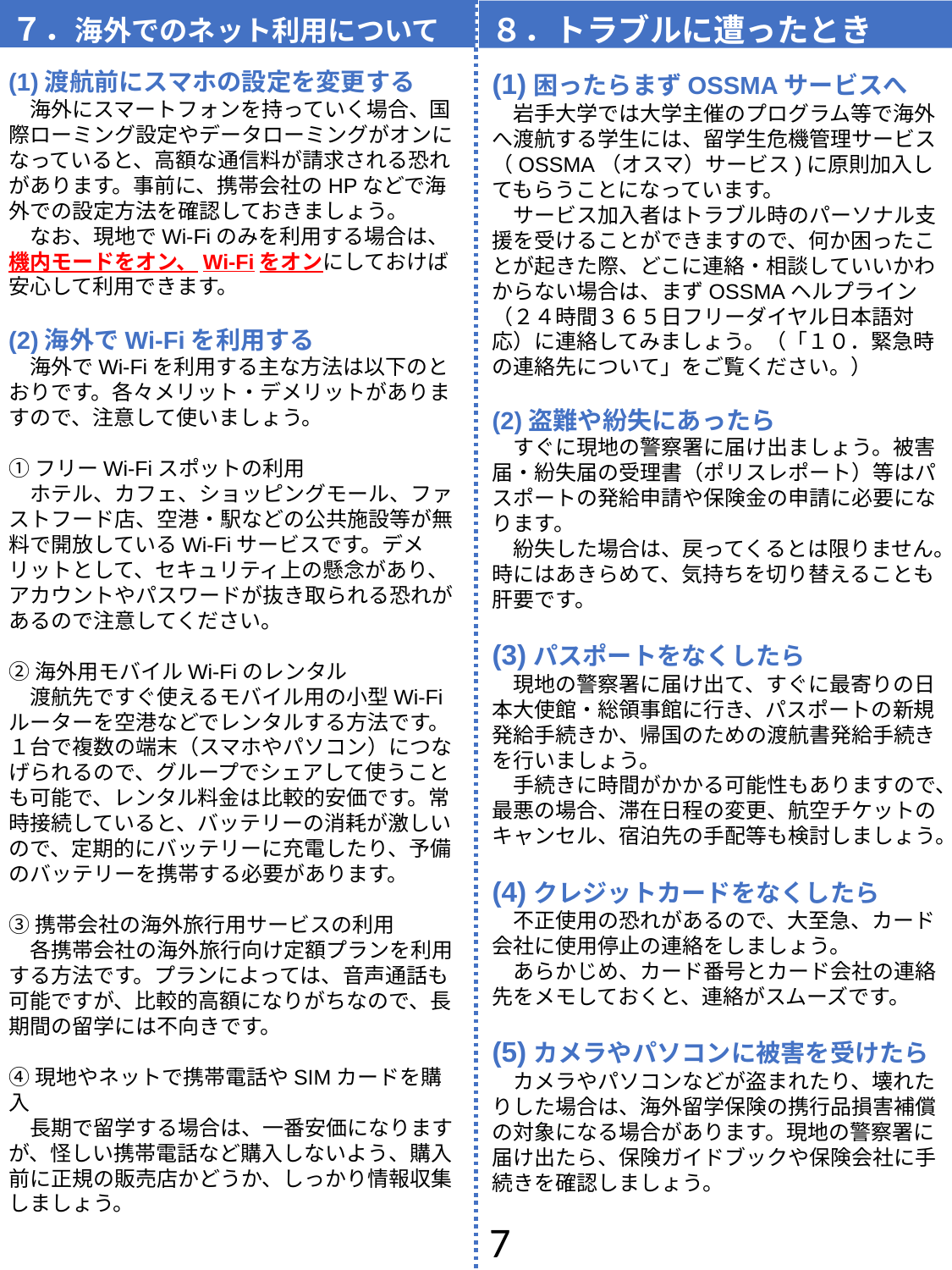

７．海外でのネット利用について
８．トラブルに遭ったとき
(1)渡航前にスマホの設定を変更する
　海外にスマートフォンを持っていく場合、国際ローミング設定やデータローミングがオンになっていると、高額な通信料が請求される恐れがあります。事前に、携帯会社のHPなどで海外での設定方法を確認しておきましょう。
　なお、現地でWi-Fiのみを利用する場合は、機内モードをオン、Wi-Fiをオンにしておけば安心して利用できます。

(2)海外でWi-Fiを利用する
　海外でWi-Fiを利用する主な方法は以下のとおりです。各々メリット・デメリットがありますので、注意して使いましょう。

①フリーWi-Fiスポットの利用
　ホテル、カフェ、ショッピングモール、ファストフード店、空港・駅などの公共施設等が無料で開放しているWi-Fiサービスです。デメリットとして、セキュリティ上の懸念があり、アカウントやパスワードが抜き取られる恐れがあるので注意してください。

②海外用モバイルWi-Fiのレンタル
　渡航先ですぐ使えるモバイル用の小型Wi-Fiルーターを空港などでレンタルする方法です。１台で複数の端末（スマホやパソコン）につなげられるので、グループでシェアして使うことも可能で、レンタル料金は比較的安価です。常時接続していると、バッテリーの消耗が激しいので、定期的にバッテリーに充電したり、予備のバッテリーを携帯する必要があります。

③携帯会社の海外旅行用サービスの利用
　各携帯会社の海外旅行向け定額プランを利用する方法です。プランによっては、音声通話も可能ですが、比較的高額になりがちなので、長期間の留学には不向きです。

④現地やネットで携帯電話やSIMカードを購入
　長期で留学する場合は、一番安価になりますが、怪しい携帯電話など購入しないよう、購入前に正規の販売店かどうか、しっかり情報収集しましょう。
(1)困ったらまずOSSMAサービスへ
　岩手大学では大学主催のプログラム等で海外へ渡航する学生には、留学生危機管理サービス（OSSMA（オスマ）サービス)に原則加入してもらうことになっています。
　サービス加入者はトラブル時のパーソナル支援を受けることができますので、何か困ったことが起きた際、どこに連絡・相談していいかわからない場合は、まずOSSMAヘルプライン（２４時間３６５日フリーダイヤル日本語対応）に連絡してみましょう。（「１０．緊急時の連絡先について」をご覧ください。）

(2)盗難や紛失にあったら
　すぐに現地の警察署に届け出ましょう。被害届・紛失届の受理書（ポリスレポート）等はパスポートの発給申請や保険金の申請に必要になります。
　紛失した場合は、戻ってくるとは限りません。時にはあきらめて、気持ちを切り替えることも肝要です。

(3)パスポートをなくしたら
　現地の警察署に届け出て、すぐに最寄りの日本大使館・総領事館に行き、パスポートの新規発給手続きか、帰国のための渡航書発給手続きを行いましょう。
　手続きに時間がかかる可能性もありますので、最悪の場合、滞在日程の変更、航空チケットのキャンセル、宿泊先の手配等も検討しましょう。

(4)クレジットカードをなくしたら
　不正使用の恐れがあるので、大至急、カード会社に使用停止の連絡をしましょう。
　あらかじめ、カード番号とカード会社の連絡先をメモしておくと、連絡がスムーズです。

(5)カメラやパソコンに被害を受けたら
　カメラやパソコンなどが盗まれたり、壊れたりした場合は、海外留学保険の携行品損害補償の対象になる場合があります。現地の警察署に届け出たら、保険ガイドブックや保険会社に手続きを確認しましょう。
7